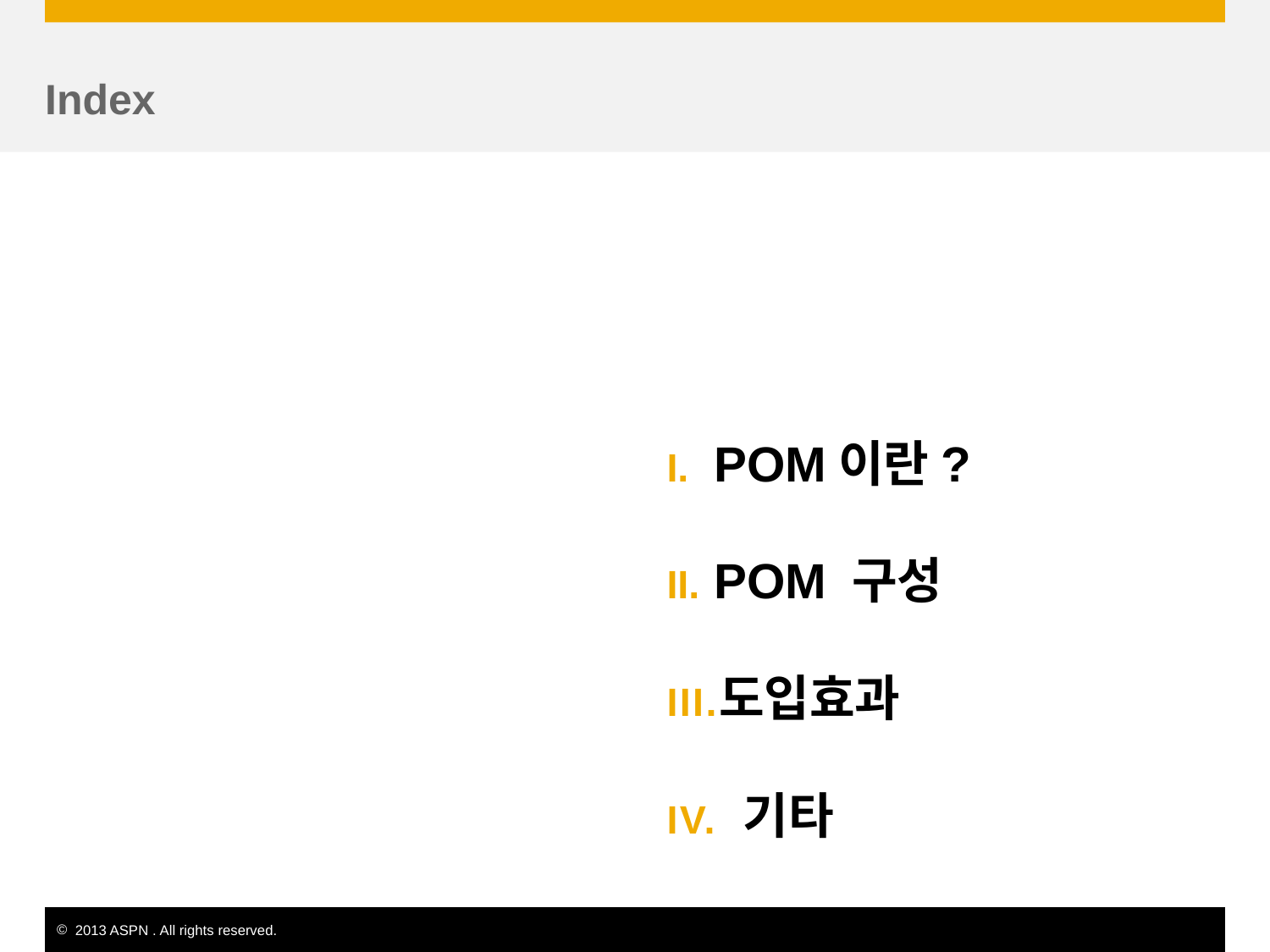

# Index
POM이란?
POM 구성
도입효과
 기타